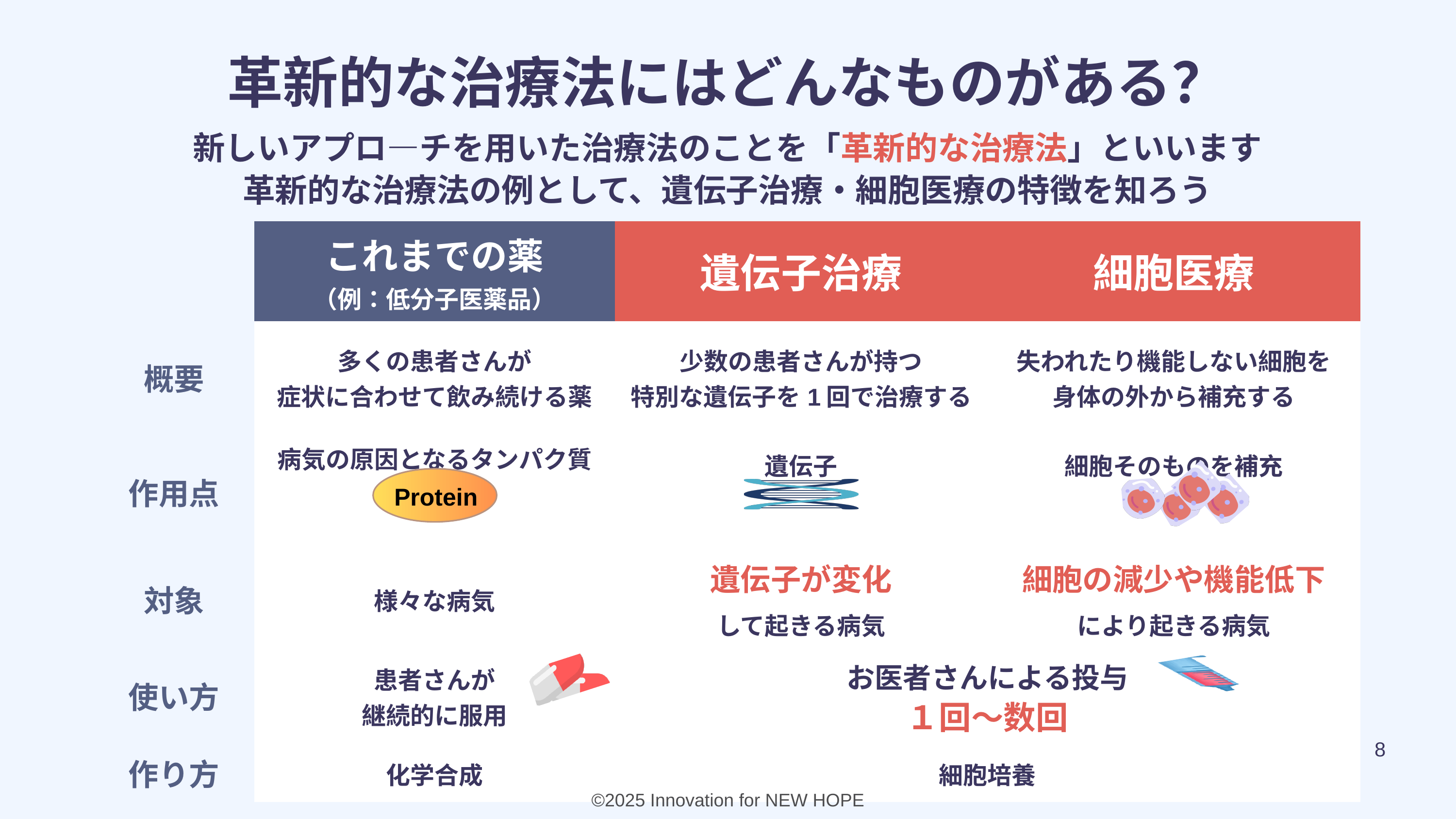

革新的な治療法にはどんなものがある？
新しいアプロ―チを用いた治療法のことを「革新的な治療法」といいます
革新的な治療法の例として、遺伝子治療・細胞医療の特徴を知ろう
|  | これまでの薬 （例：低分子医薬品） | 遺伝子治療 | 細胞医療 |
| --- | --- | --- | --- |
| 概要 | 多くの患者さんが 症状に合わせて飲み続ける薬 | 少数の患者さんが持つ 特別な遺伝子を1回で治療する | 失われたり機能しない細胞を 身体の外から補充する |
| 作用点 | 病気の原因となるタンパク質 | 遺伝子 | 細胞そのものを補充 |
| 対象 | 様々な病気 | 遺伝子が変化 して起きる病気 | 細胞の減少や機能低下 により起きる病気 |
| 使い方 | 患者さんが 継続的に服用 | お医者さんによる投与 １回～数回 | お医者さんによる投与 （１回～数回） |
| 作り方 | 化学合成 | 細胞培養 | 細胞培養 |

Protein

8
©2025 Innovation for NEW HOPE